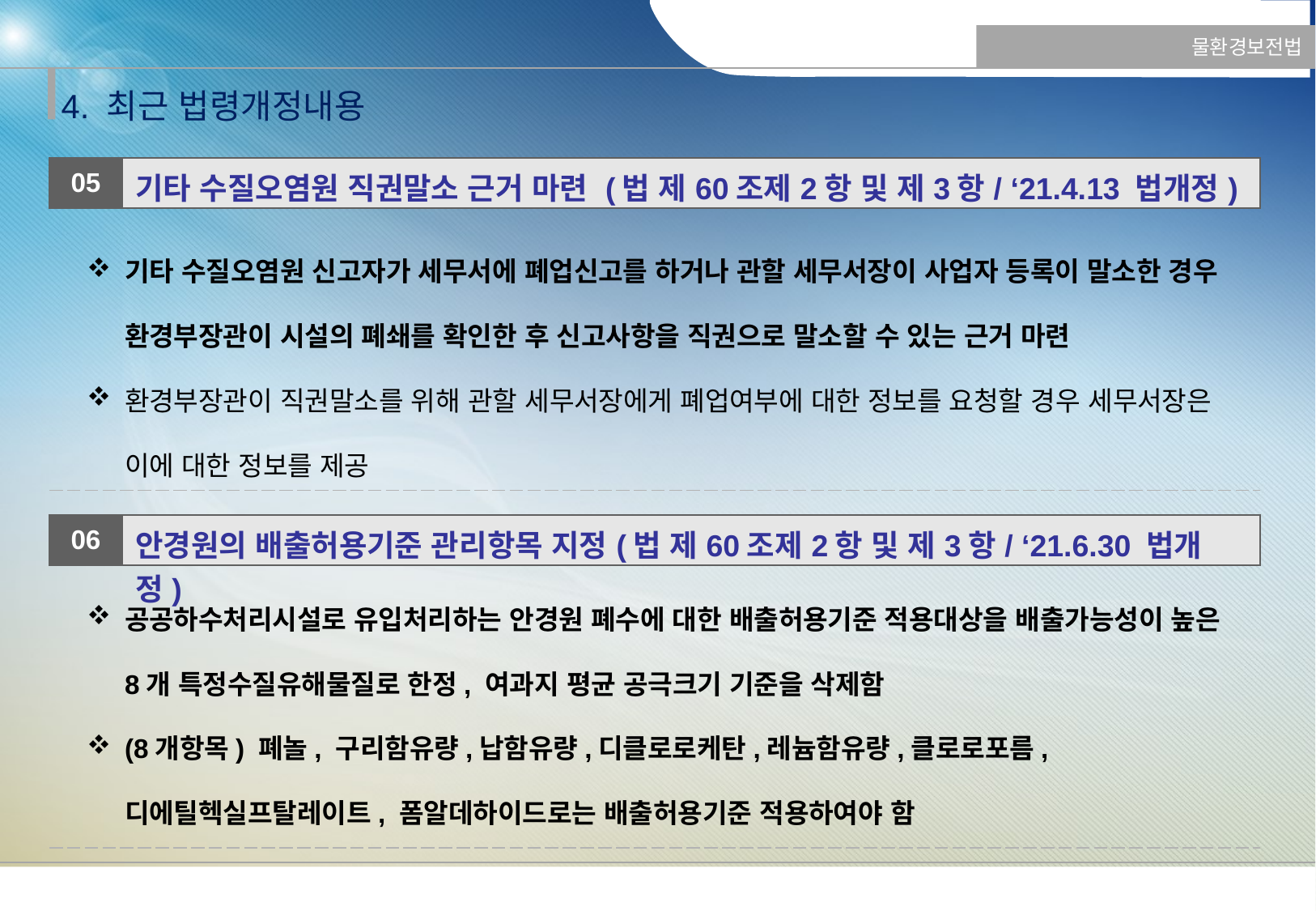

물환경보전법
4. 최근 법령개정내용
| 05 | 기타 수질오염원 직권말소 근거 마련 (법 제60조제2항 및 제3항/ ‘21.4.13 법개정) |
| --- | --- |
|  |  |
기타 수질오염원 신고자가 세무서에 폐업신고를 하거나 관할 세무서장이 사업자 등록이 말소한 경우 환경부장관이 시설의 폐쇄를 확인한 후 신고사항을 직권으로 말소할 수 있는 근거 마련
환경부장관이 직권말소를 위해 관할 세무서장에게 폐업여부에 대한 정보를 요청할 경우 세무서장은 이에 대한 정보를 제공
| 06 | 안경원의 배출허용기준 관리항목 지정(법 제60조제2항 및 제3항/ ‘21.6.30 법개정) |
| --- | --- |
|  |  |
공공하수처리시설로 유입처리하는 안경원 폐수에 대한 배출허용기준 적용대상을 배출가능성이 높은 8개 특정수질유해물질로 한정, 여과지 평균 공극크기 기준을 삭제함
(8개항목) 폐놀, 구리함유량,납함유량,디클로로케탄,레늄함유량,클로로포름,디에틸헥실프탈레이트, 폼알데하이드로는 배출허용기준 적용하여야 함